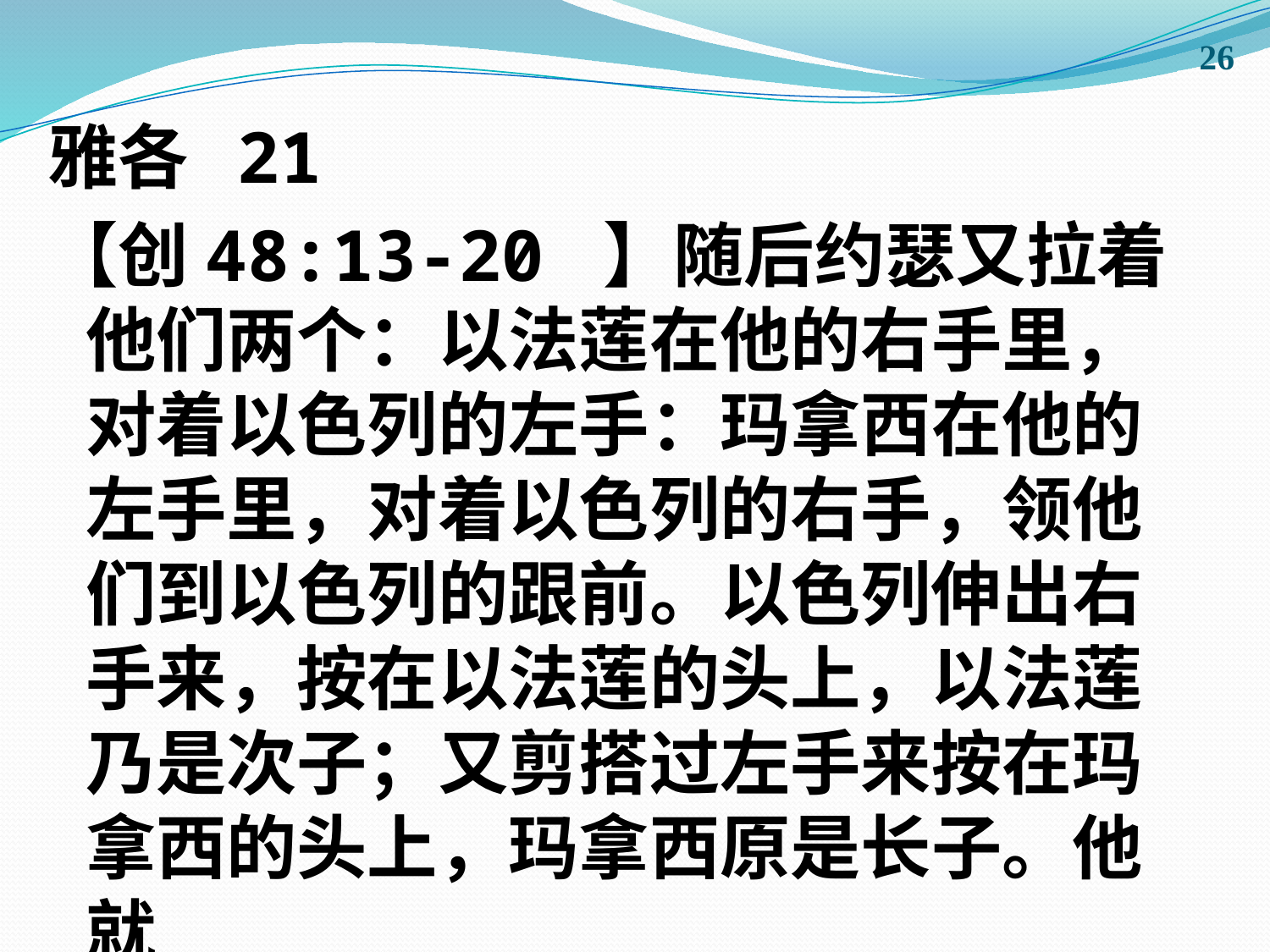

26
雅各  21
【创48:13-20 】随后约瑟又拉着他们两个：以法莲在他的右手里，对着以色列的左手：玛拿西在他的左手里，对着以色列的右手，领他们到以色列的跟前。以色列伸出右手来，按在以法莲的头上，以法莲乃是次子；又剪搭过左手来按在玛拿西的头上，玛拿西原是长子。他就